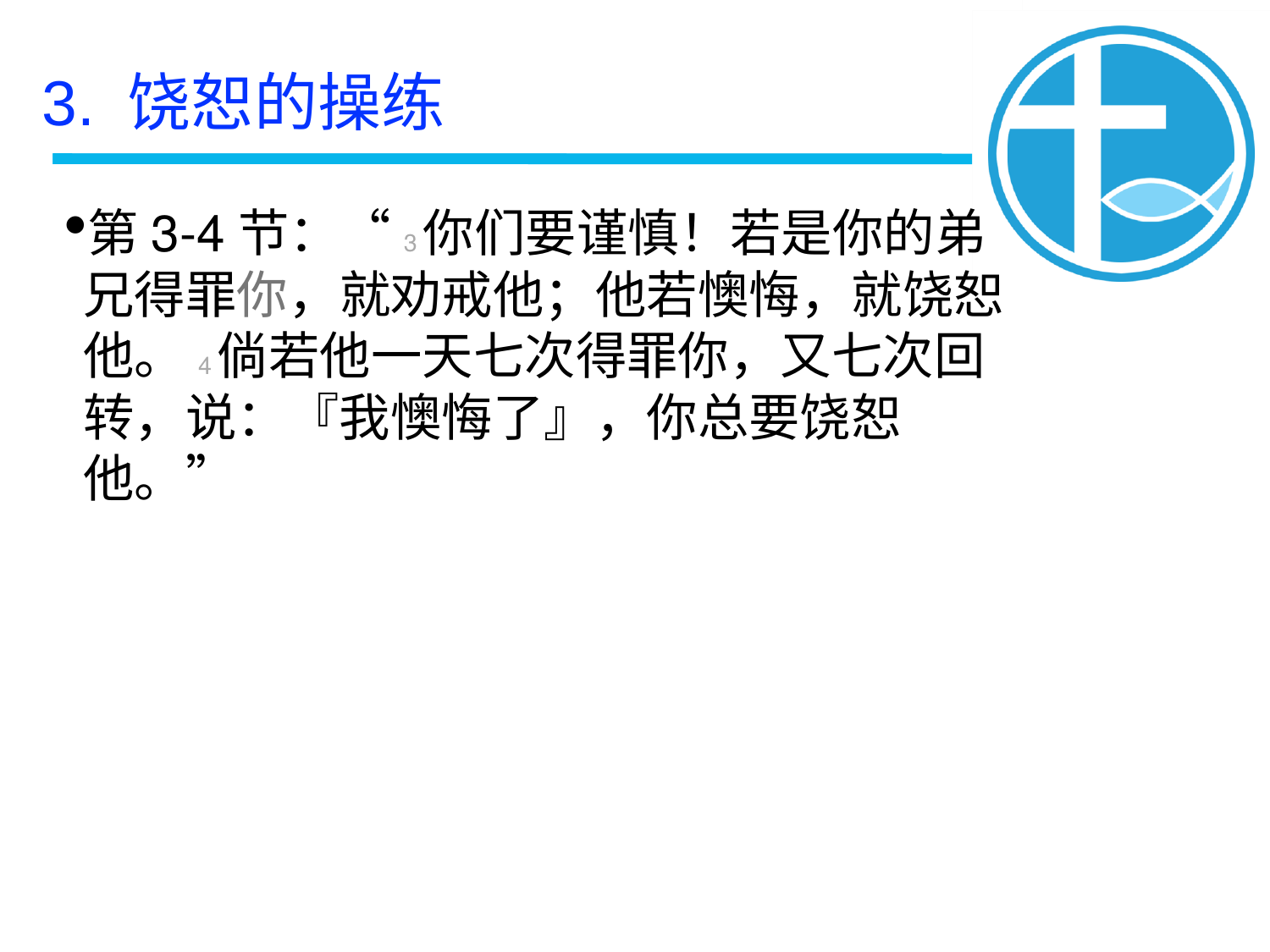

3. 饶恕的操练
第3-4节：“3你们要谨慎！若是你的弟兄得罪你，就劝戒他；他若懊悔，就饶恕他。4倘若他一天七次得罪你，又七次回转，说：『我懊悔了』，你总要饶恕他。”